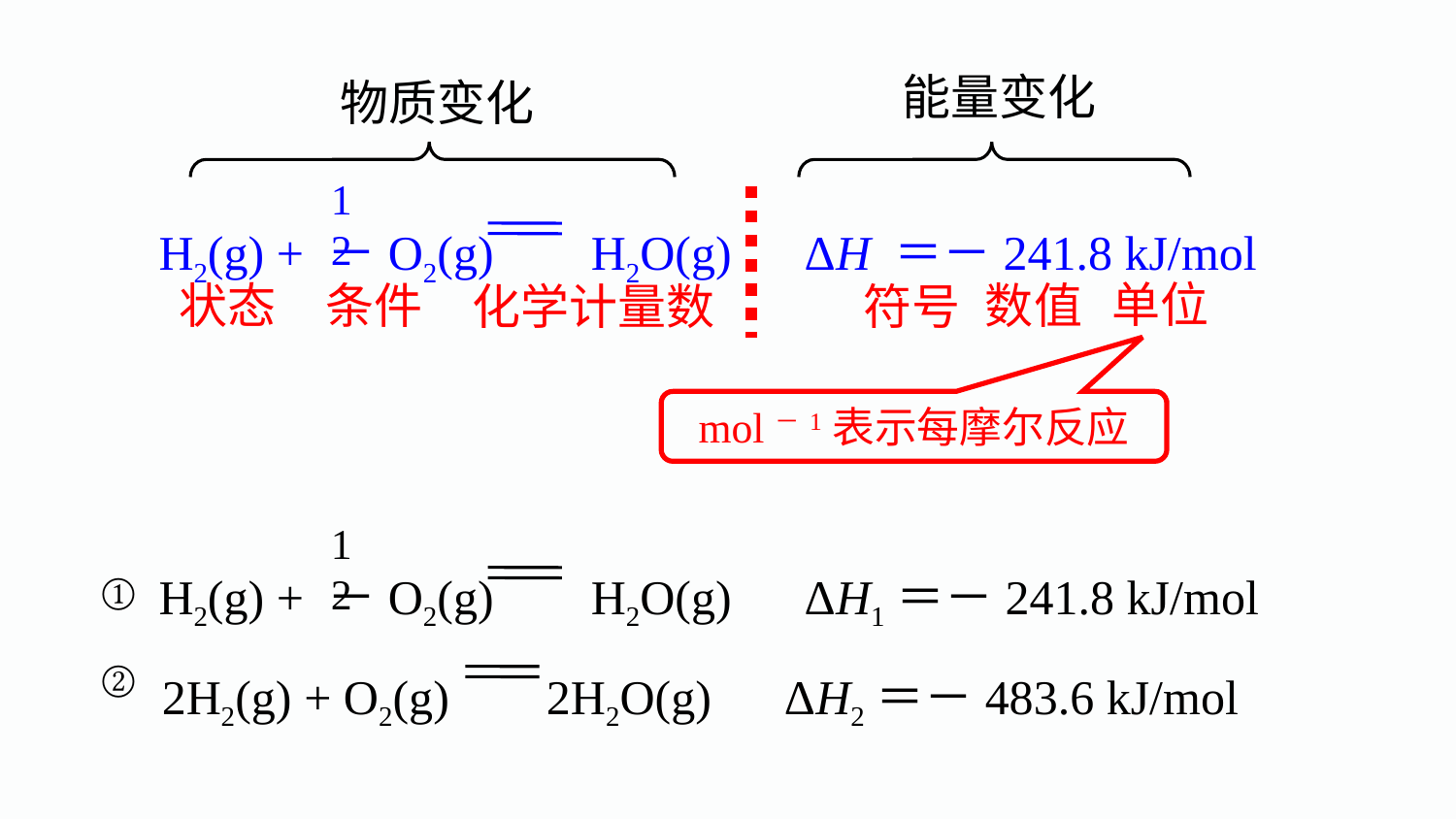

能量变化
物质变化

H2(g) + －O2(g)        H2O(g)      ΔH ＝－241.8 kJ/mol
1
2
单位
状态
条件
数值
化学计量数
符号
mol－1表示每摩尔反应

H2(g) + －O2(g)        H2O(g)      ΔH1＝－241.8 kJ/mol
1
2
①②

2H2(g) + O2(g)        2H2O(g)      ΔH2＝－483.6 kJ/mol